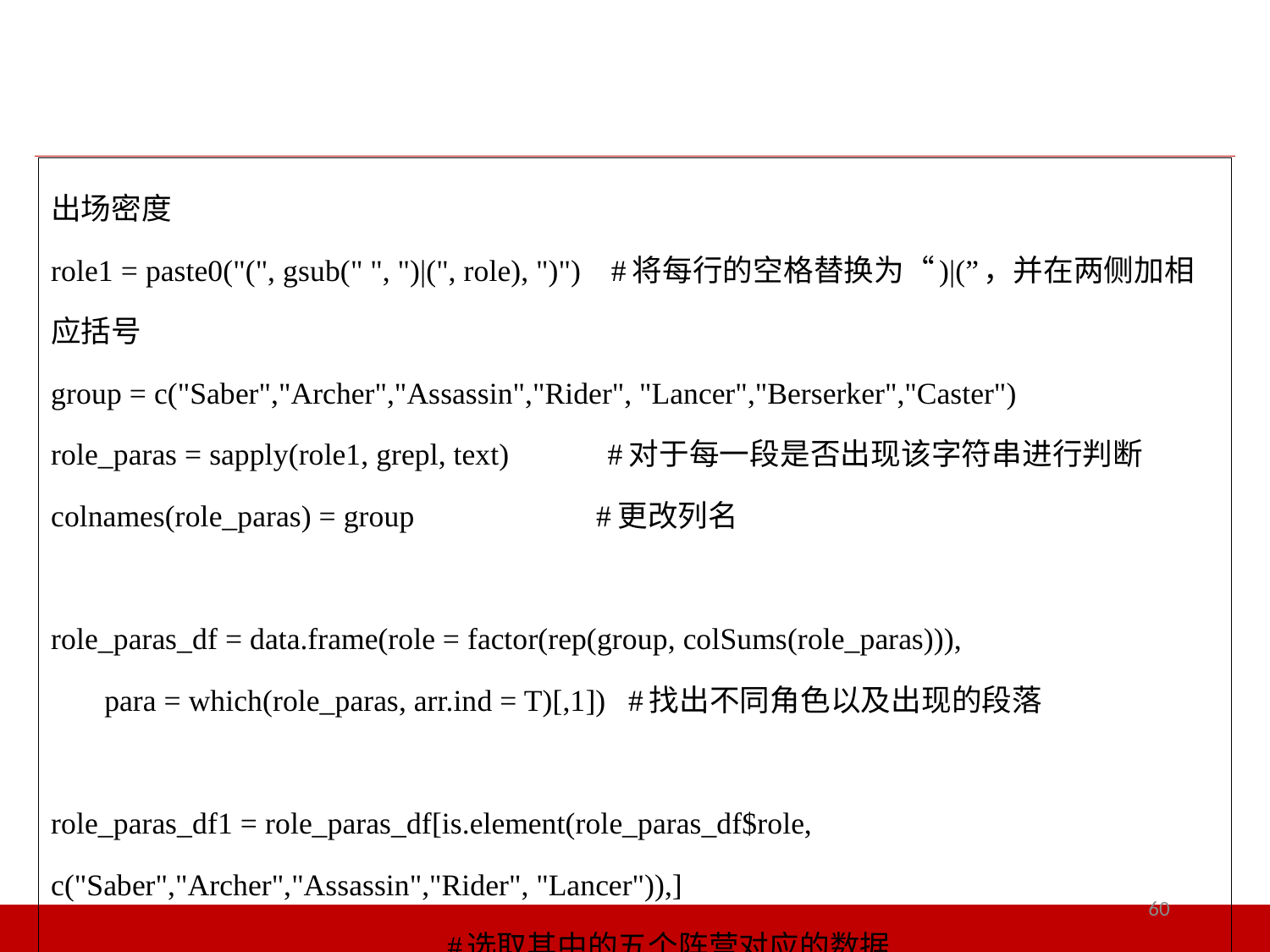

出场密度
role1 = paste0("(", gsub(" ", ")|(", role), ")")    #将每行的空格替换为“)|(”，并在两侧加相应括号
group = c("Saber","Archer","Assassin","Rider", "Lancer","Berserker","Caster")
role_paras = sapply(role1, grepl, text)             #对于每一段是否出现该字符串进行判断
colnames(role_paras) = group                        #更改列名

role_paras_df = data.frame(role = factor(rep(group, colSums(role_paras))),
       para = which(role_paras, arr.ind = T)[,1])   #找出不同角色以及出现的段落

role_paras_df1 = role_paras_df[is.element(role_paras_df$role, c("Saber","Archer","Assassin","Rider", "Lancer")),]
                                                    #选取其中的五个阵营对应的数据

60